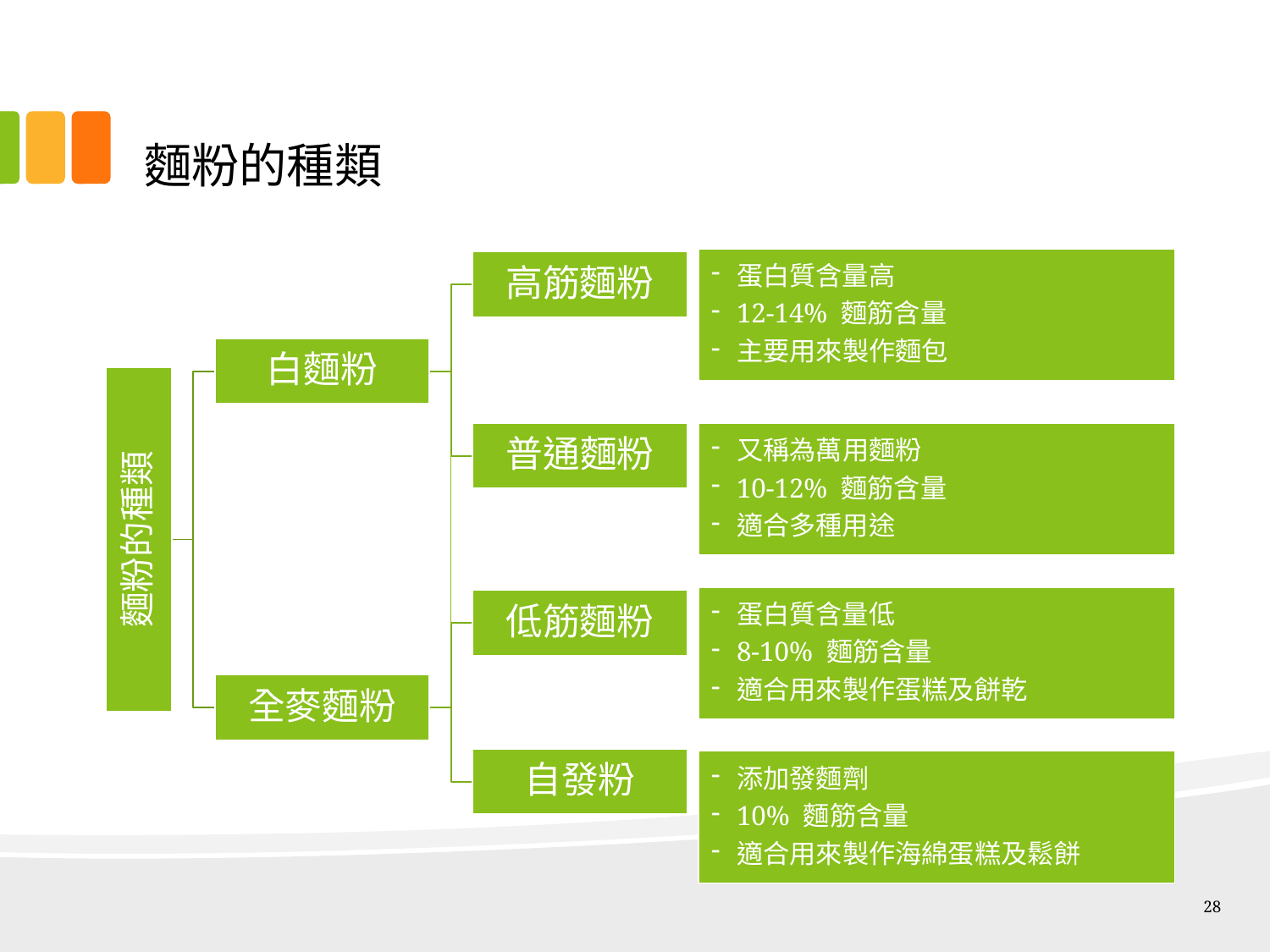

# 麵粉的種類

麵粉的種類
白麵粉
高筋麵粉
普通麵粉
全麥麵粉
低筋麵粉
自發粉

蛋白質含量高
12-14% 麵筋含量
主要用來製作麵包

又稱為萬用麵粉
10-12% 麵筋含量
適合多種用途

蛋白質含量低
8-10% 麵筋含量
適合用來製作蛋糕及餅乾

添加發麵劑
10% 麵筋含量
適合用來製作海綿蛋糕及鬆餅
28